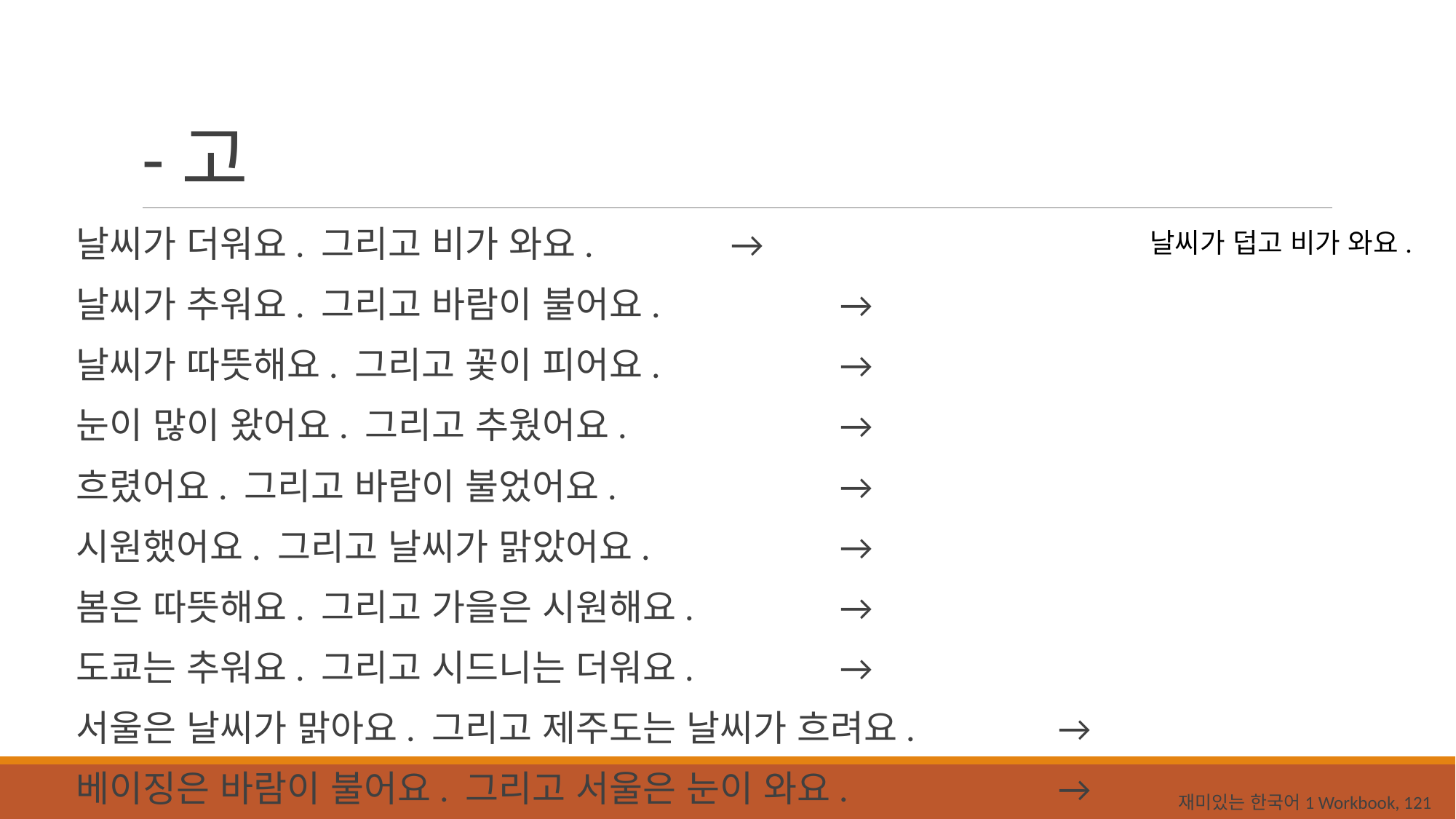

# -고
날씨가 더워요. 그리고 비가 와요.  		→
날씨가 추워요. 그리고 바람이 불어요. 		→
날씨가 따뜻해요. 그리고 꽃이 피어요. 		→
눈이 많이 왔어요. 그리고 추웠어요. 		→
흐렸어요. 그리고 바람이 불었어요. 		→
시원했어요. 그리고 날씨가 맑았어요. 		→
봄은 따뜻해요. 그리고 가을은 시원해요. 		→
도쿄는 추워요. 그리고 시드니는 더워요. 		→
서울은 날씨가 맑아요. 그리고 제주도는 날씨가 흐려요. 		→
베이징은 바람이 불어요. 그리고 서울은 눈이 와요. 		→
날씨가 덥고 비가 와요.
재미있는 한국어1 Workbook, 121